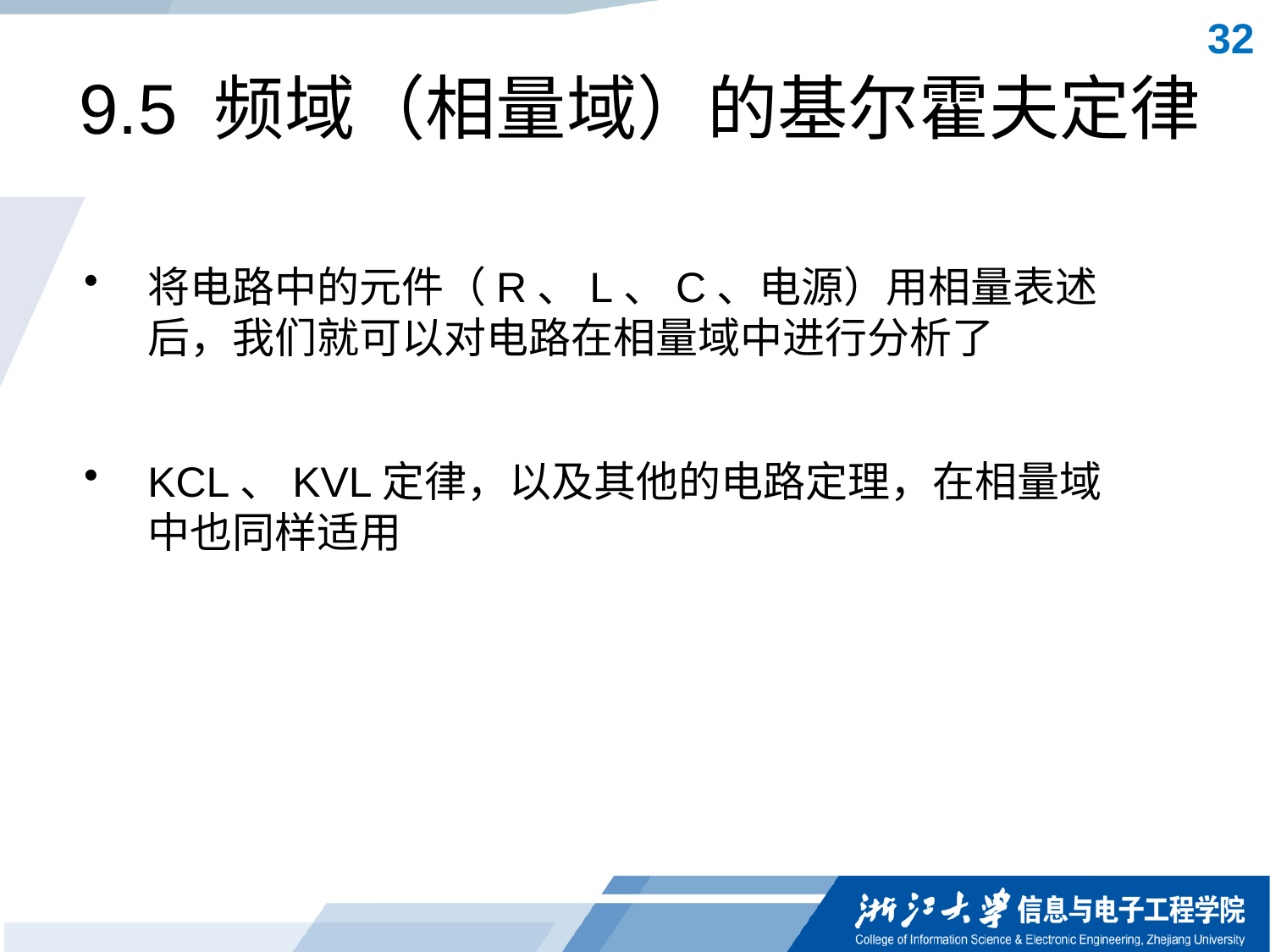

32
# 9.5 频域（相量域）的基尔霍夫定律
将电路中的元件（R、L、C、电源）用相量表述后，我们就可以对电路在相量域中进行分析了

KCL、KVL定律，以及其他的电路定理，在相量域中也同样适用